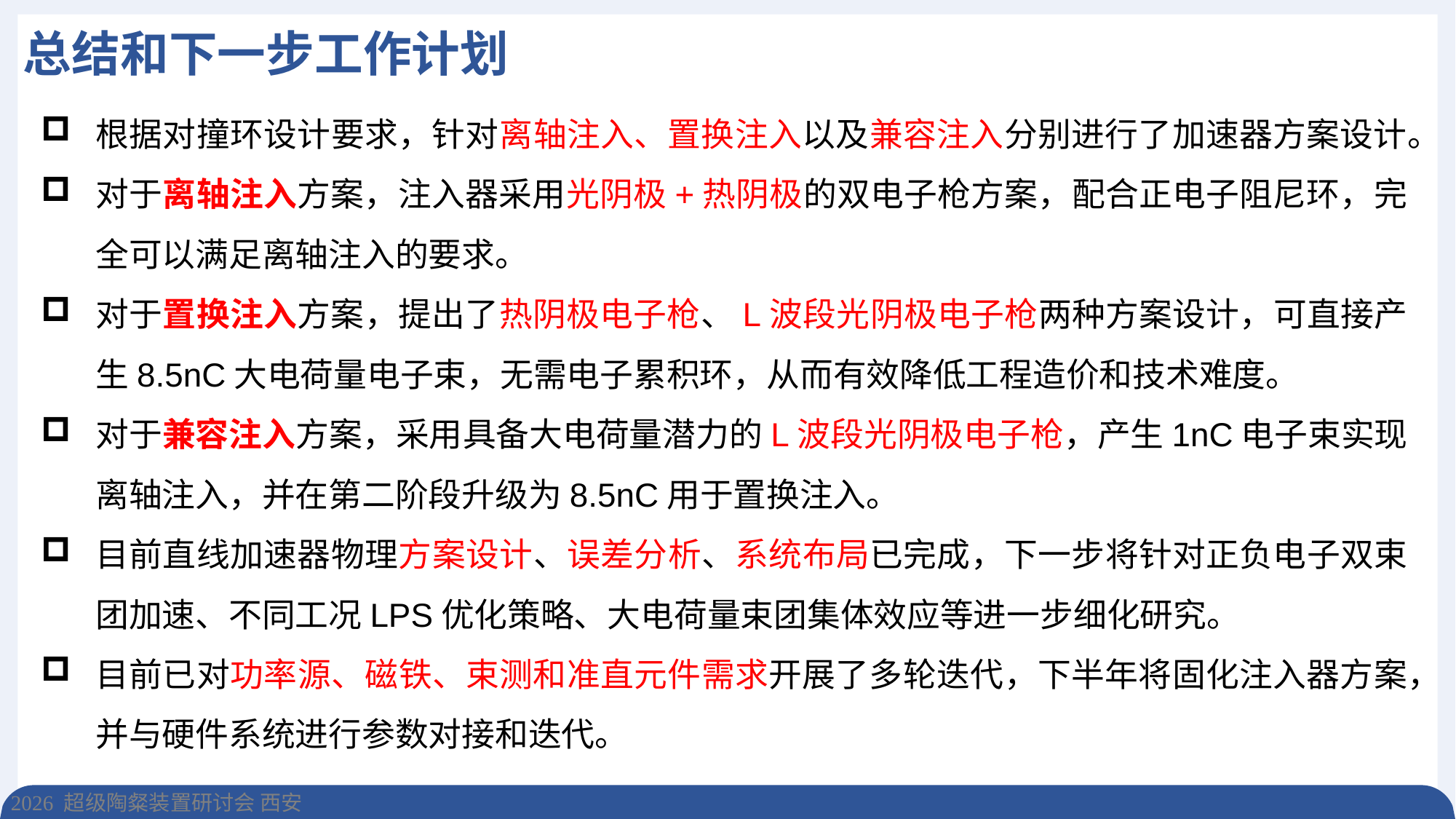

总结和下一步工作计划
根据对撞环设计要求，针对离轴注入、置换注入以及兼容注入分别进行了加速器方案设计。
对于离轴注入方案，注入器采用光阴极+热阴极的双电子枪方案，配合正电子阻尼环，完全可以满足离轴注入的要求。
对于置换注入方案，提出了热阴极电子枪、L波段光阴极电子枪两种方案设计，可直接产生8.5nC大电荷量电子束，无需电子累积环，从而有效降低工程造价和技术难度。
对于兼容注入方案，采用具备大电荷量潜力的L波段光阴极电子枪，产生1nC电子束实现离轴注入，并在第二阶段升级为8.5nC用于置换注入。
目前直线加速器物理方案设计、误差分析、系统布局已完成，下一步将针对正负电子双束团加速、不同工况LPS优化策略、大电荷量束团集体效应等进一步细化研究。
目前已对功率源、磁铁、束测和准直元件需求开展了多轮迭代，下半年将固化注入器方案，并与硬件系统进行参数对接和迭代。
34